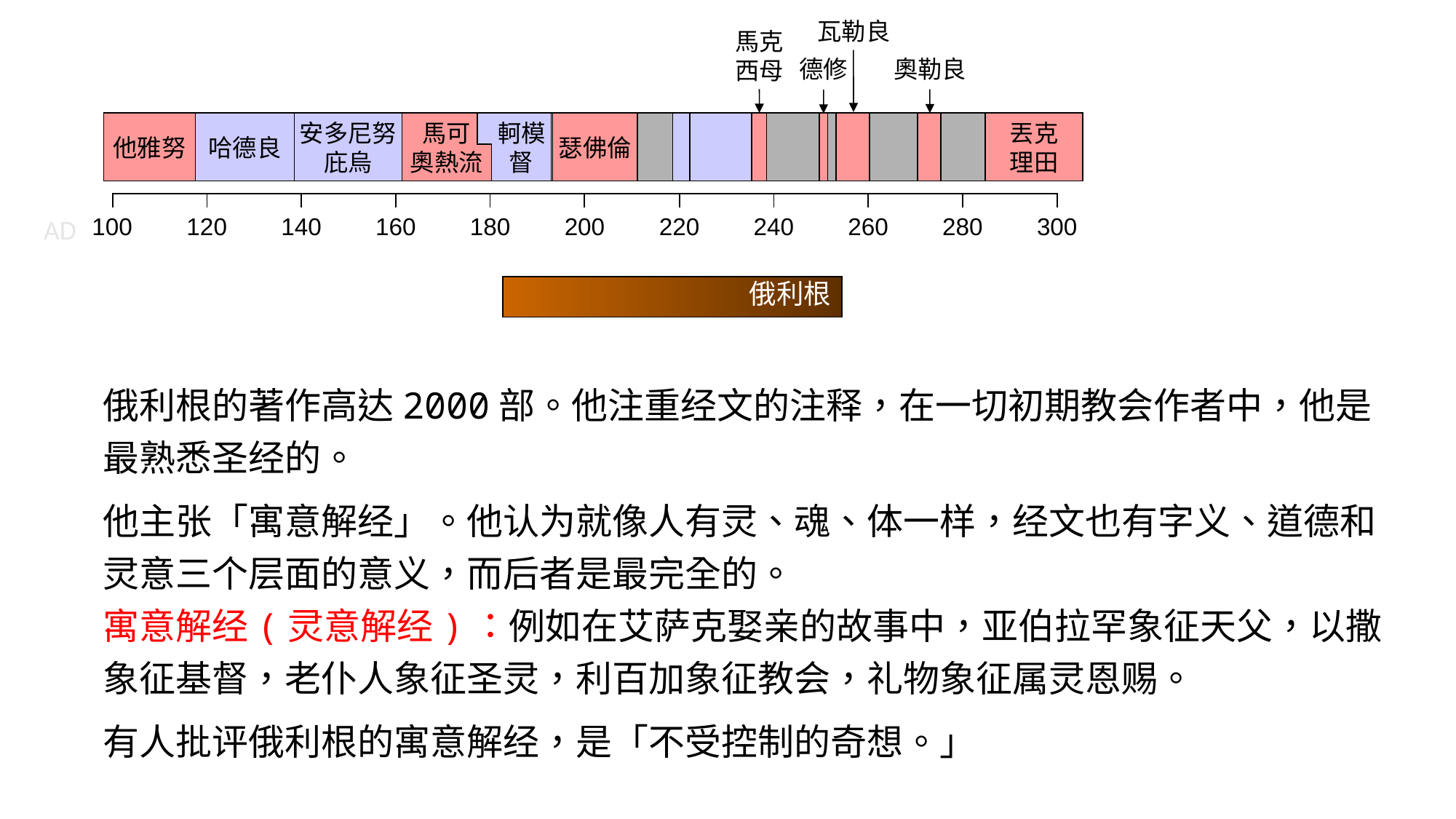

瓦勒良
馬克
西母
奧勒良
德修

他雅努
哈德良
安多尼努
庇烏
馬可
奧熱流
軻模
督

瑟佛倫

丟克
理田

|  |  |  |  |  |  |  |  |  |  |
| --- | --- | --- | --- | --- | --- | --- | --- | --- | --- |
AD
| 100 | 120 | 140 | 160 | 180 | 200 | 220 | 240 | 260 | 280 | 300 |
| --- | --- | --- | --- | --- | --- | --- | --- | --- | --- | --- |
俄利根
俄利根的著作高达2000部。他注重经文的注释，在一切初期教会作者中，他是最熟悉圣经的。
他主张「寓意解经」。他认为就像人有灵、魂、体一样，经文也有字义、道德和灵意三个层面的意义，而后者是最完全的。
寓意解经(灵意解经)：例如在艾萨克娶亲的故事中，亚伯拉罕象征天父，以撒象征基督，老仆人象征圣灵，利百加象征教会，礼物象征属灵恩赐。
有人批评俄利根的寓意解经，是「不受控制的奇想。」